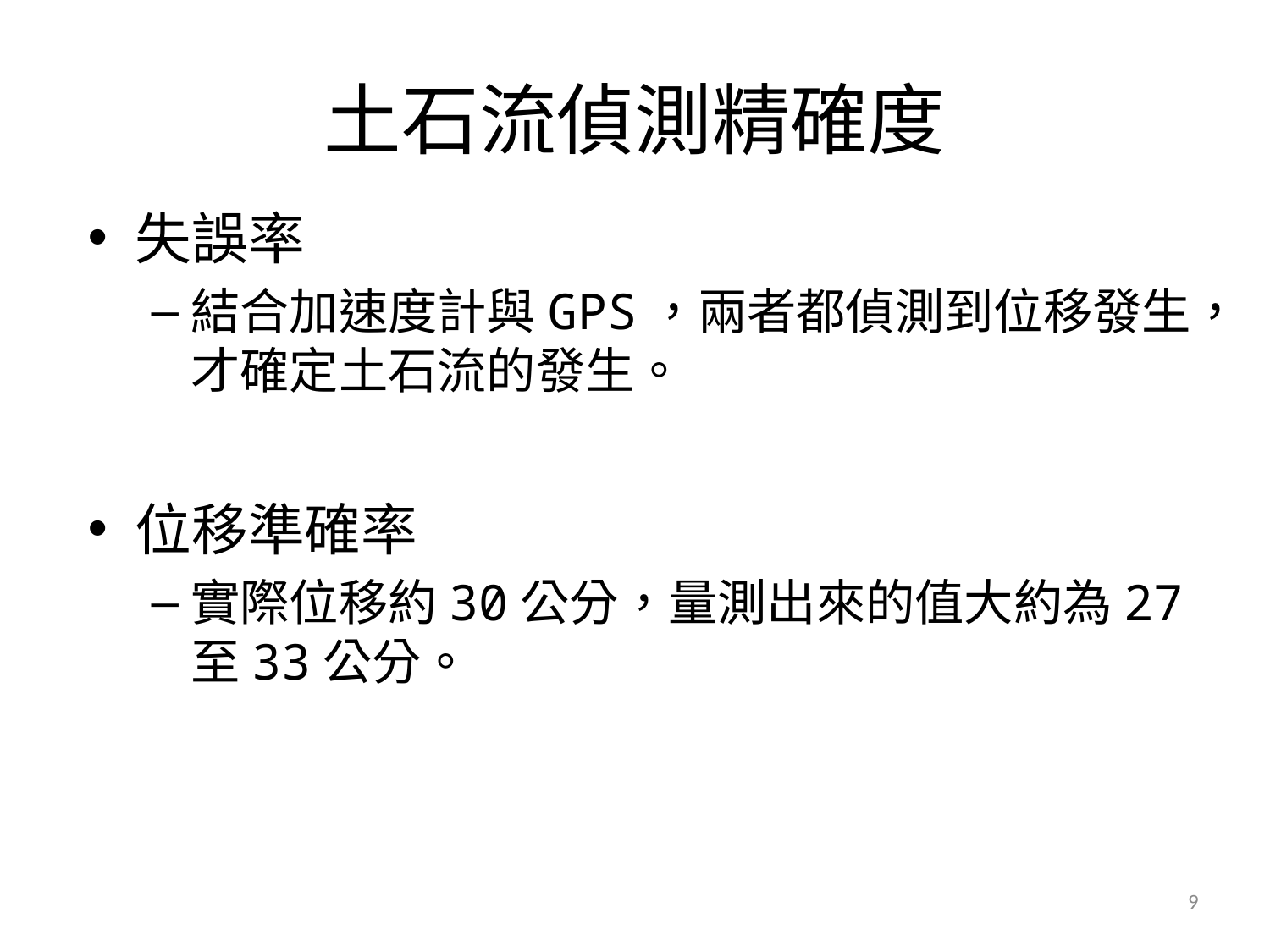

# 土石流偵測精確度
失誤率
結合加速度計與GPS，兩者都偵測到位移發生，才確定土石流的發生。

位移準確率
實際位移約30公分，量測出來的值大約為27至33公分。

9